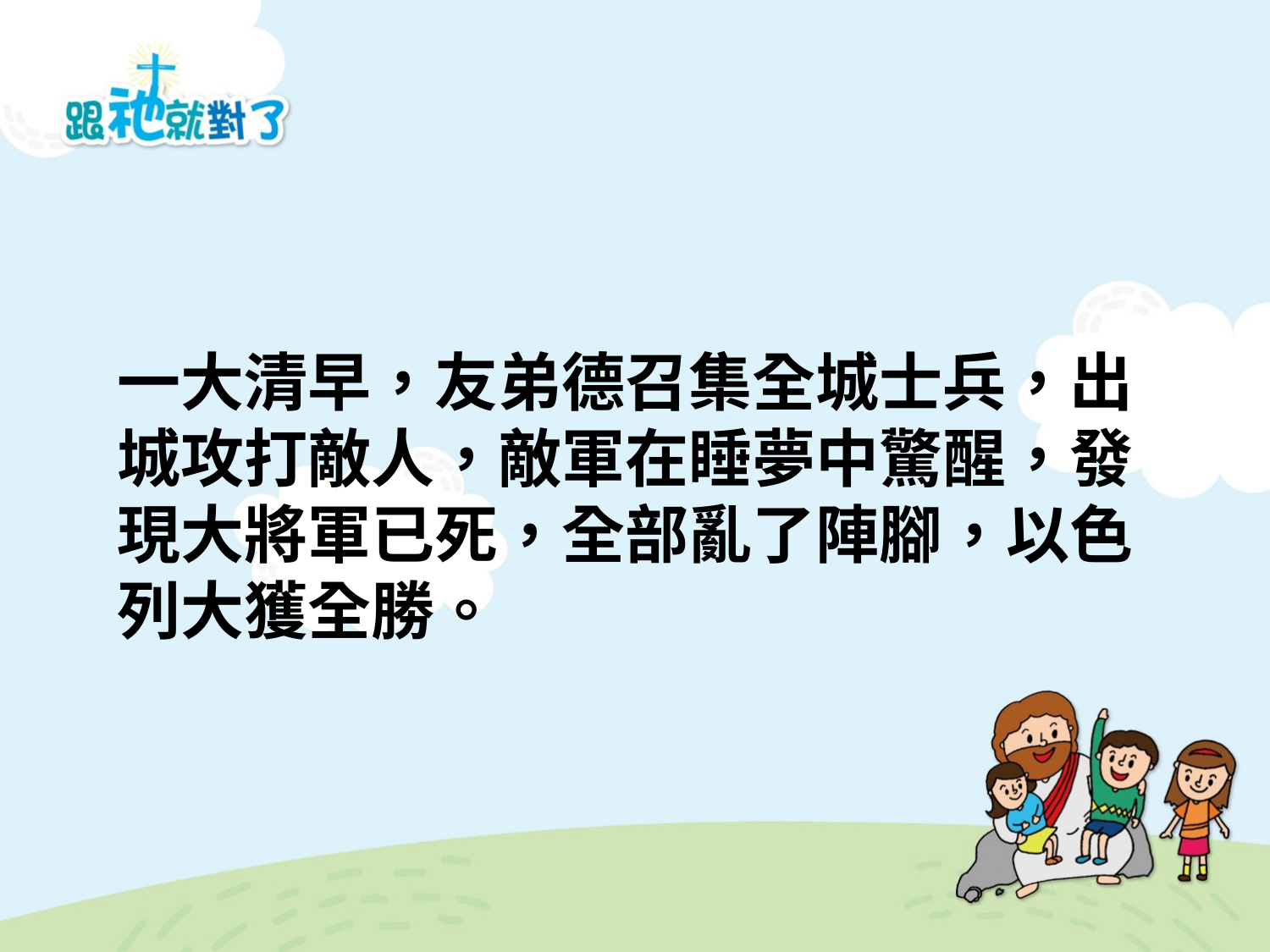

一大清早，友弟德召集全城士兵，出城攻打敵人，敵軍在睡夢中驚醒，發現大將軍已死，全部亂了陣腳，以色列大獲全勝。